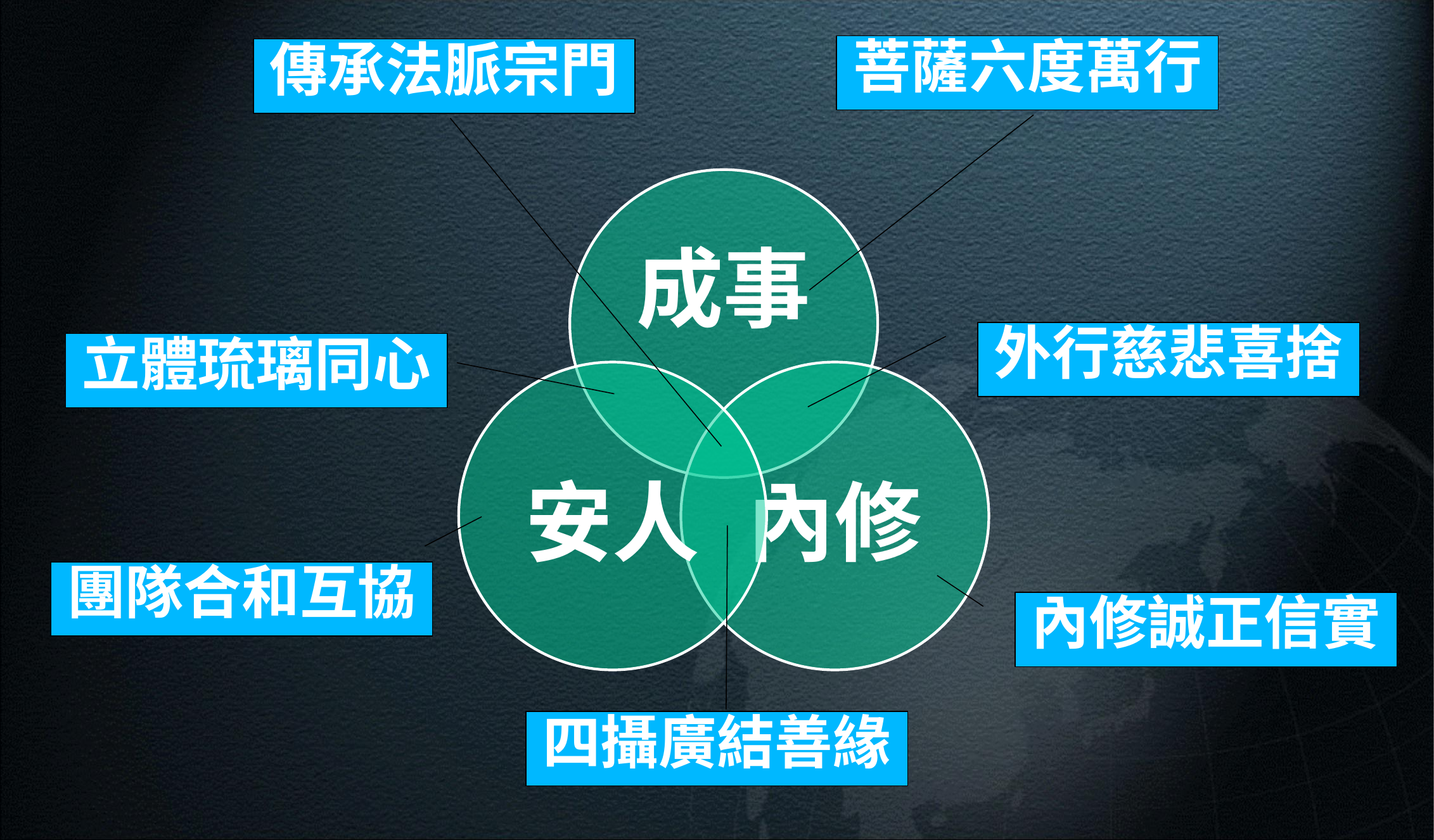

菩薩六度萬行
傳承法脈宗門
成事
內修
安人
外行慈悲喜捨
立體琉璃同心
團隊合和互協
內修誠正信實
四攝廣結善緣